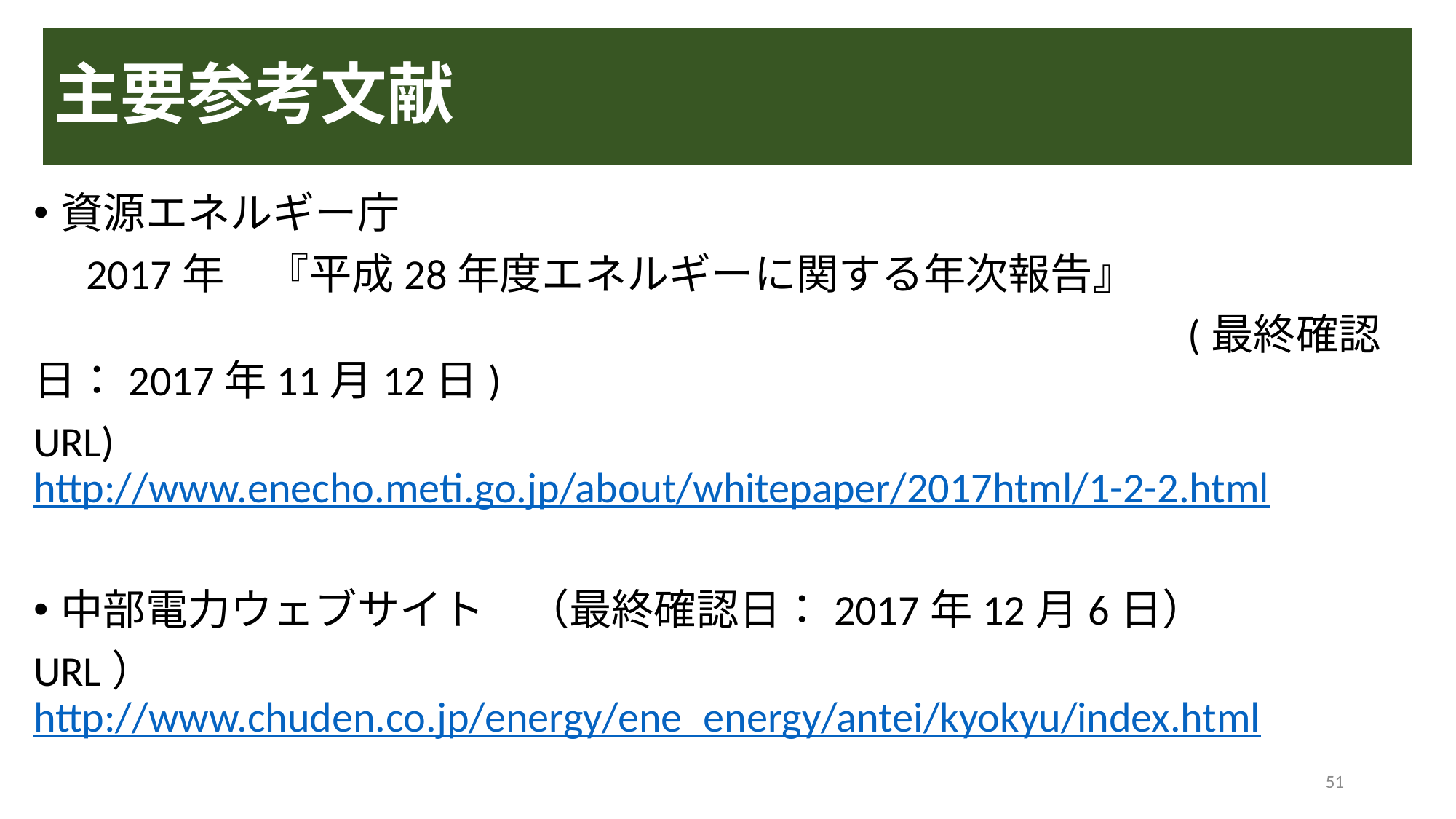

# 主要参考文献
資源エネルギー庁
　2017年　『平成28年度エネルギーに関する年次報告』
　　　　　　　　　　　　　　　　　　　　　　　　　　　(最終確認日：2017年11月12日)
URL)　http://www.enecho.meti.go.jp/about/whitepaper/2017html/1-2-2.html

中部電力ウェブサイト　（最終確認日：2017年12月6日）
URL）　http://www.chuden.co.jp/energy/ene_energy/antei/kyokyu/index.html
51